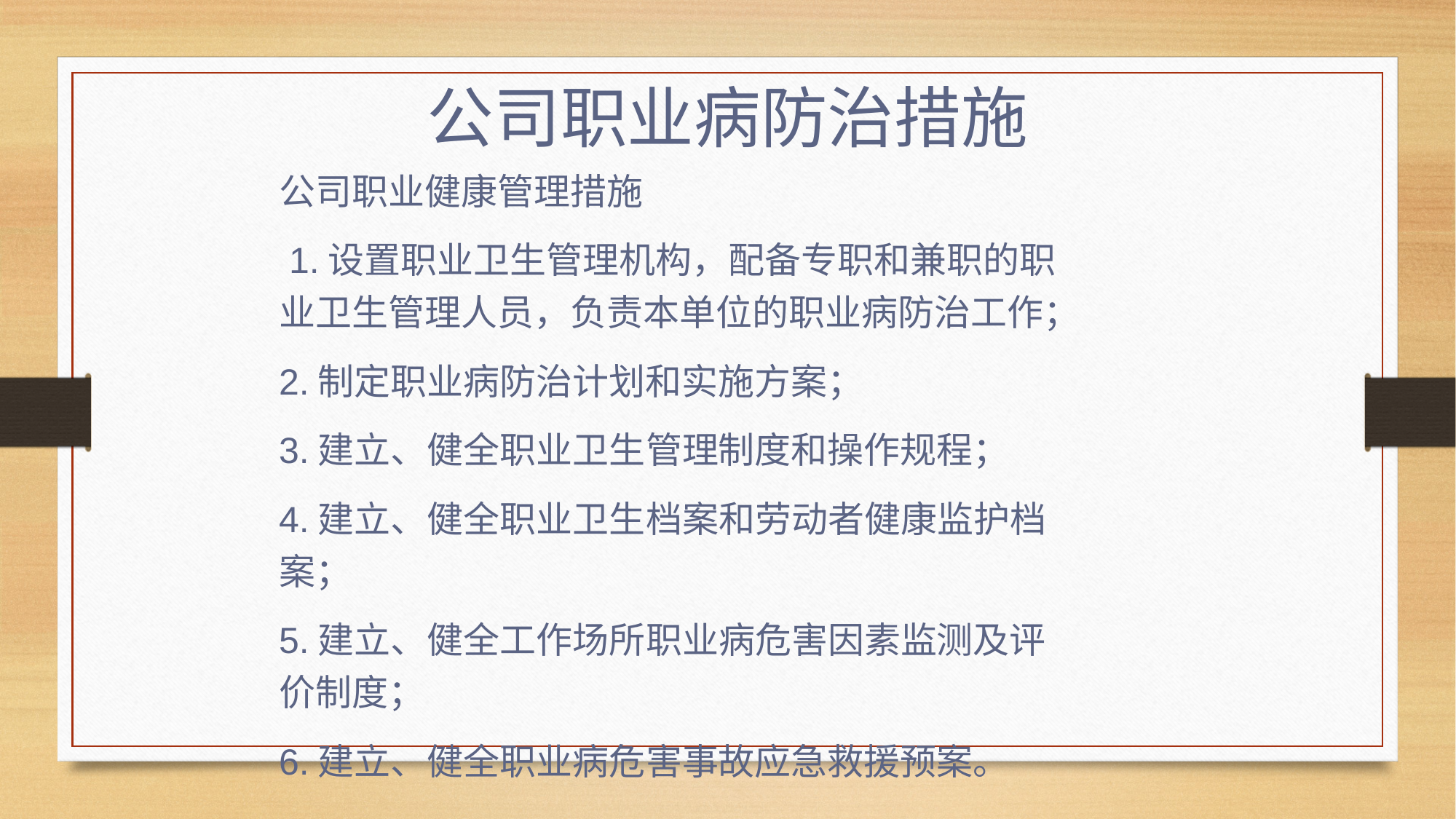

公司职业病防治措施
公司职业健康管理措施
 1.设置职业卫生管理机构，配备专职和兼职的职业卫生管理人员，负责本单位的职业病防治工作；
2.制定职业病防治计划和实施方案；
3.建立、健全职业卫生管理制度和操作规程；
4.建立、健全职业卫生档案和劳动者健康监护档案；
5.建立、健全工作场所职业病危害因素监测及评价制度；
6.建立、健全职业病危害事故应急救援预案。